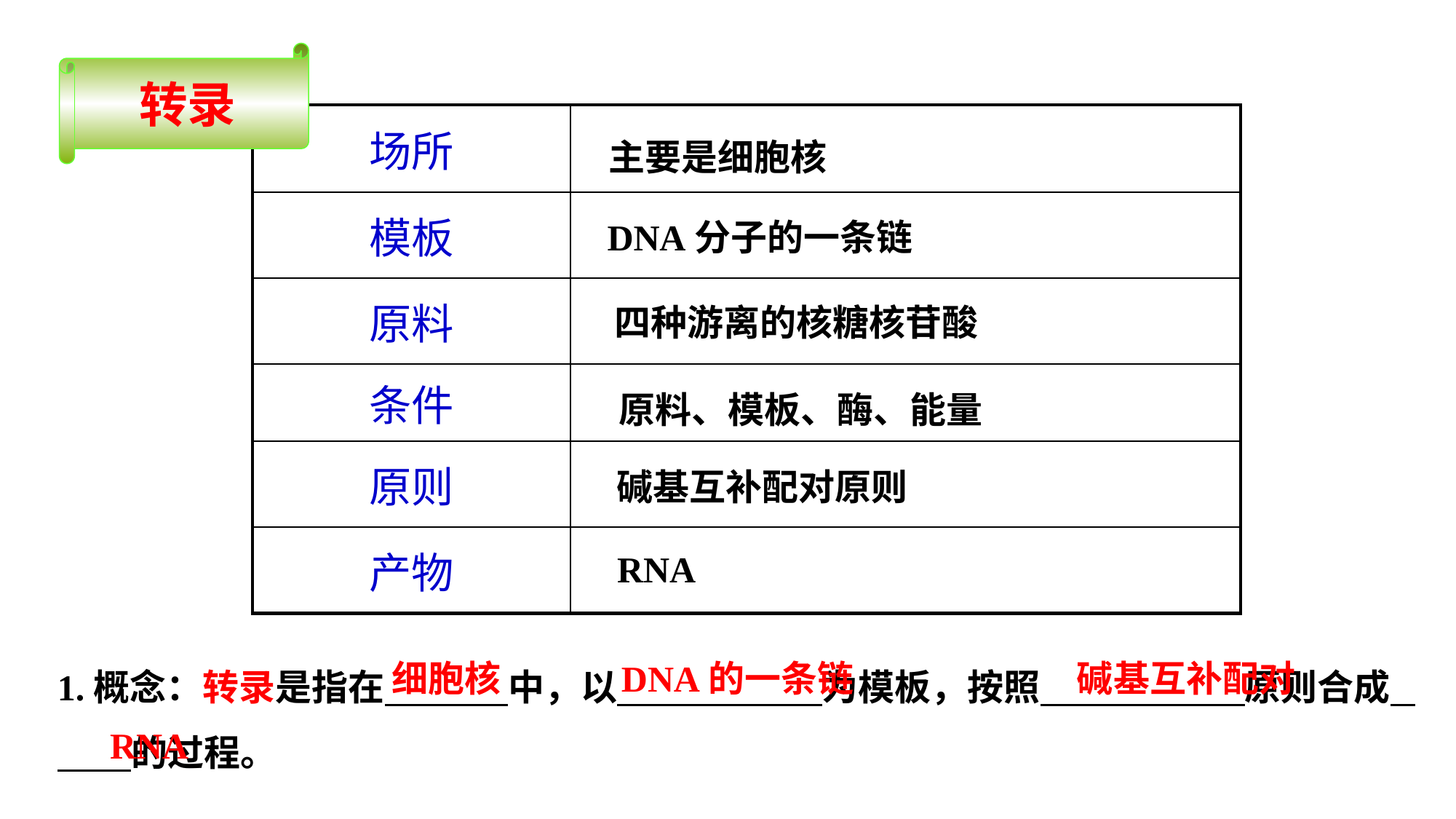

转录
| 场所 |  |
| --- | --- |
| 模板 |  |
| 原料 |  |
| 条件 |  |
| 原则 |  |
| 产物 |  |
主要是细胞核
DNA分子的一条链
四种游离的核糖核苷酸
原料、模板、酶、能量
碱基互补配对原则
RNA
1.概念：转录是指在               中，以                         为模板，按照                         原则合成             的过程。
碱基互补配对
DNA的一条链
细胞核
RNA